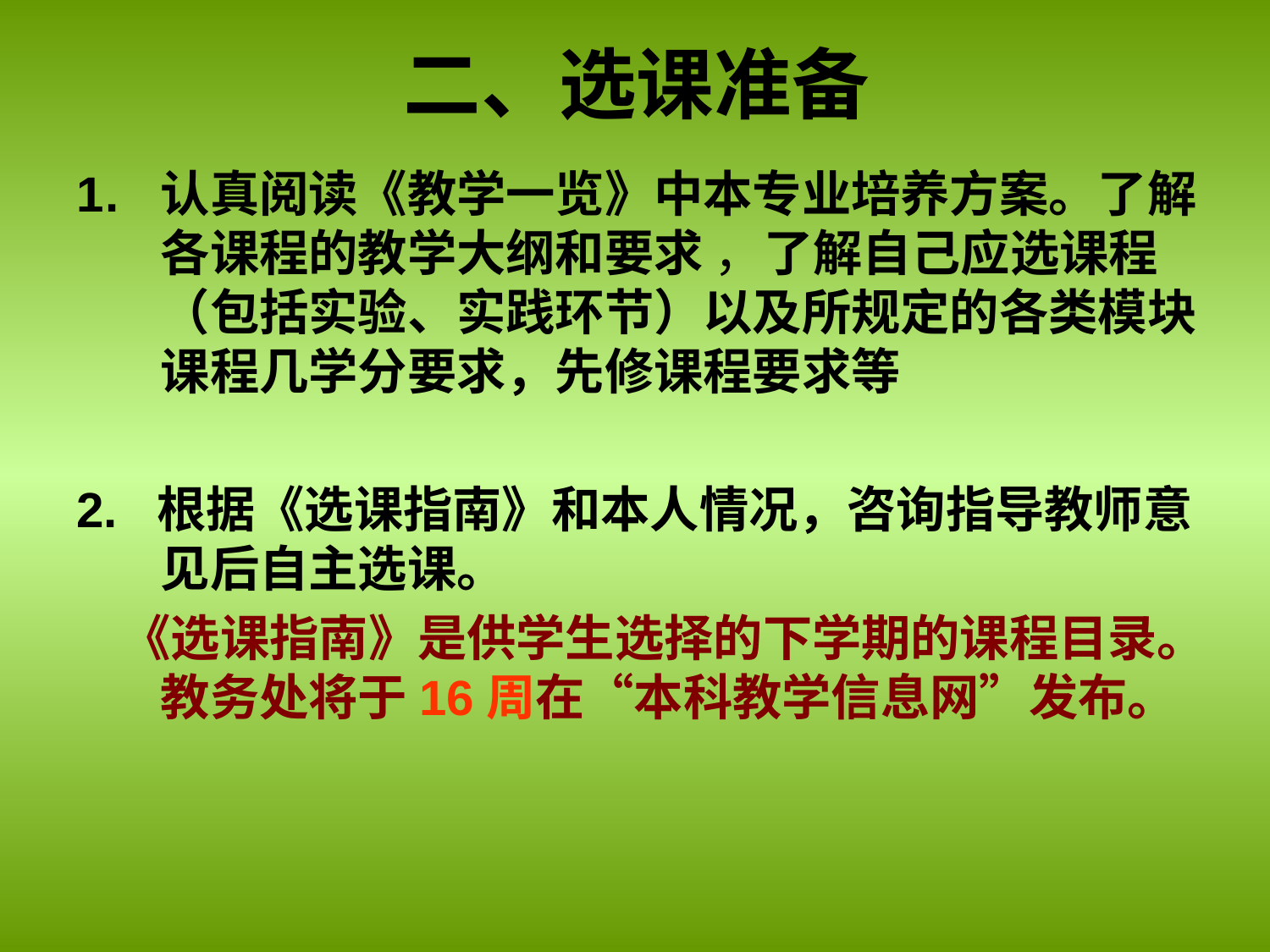

# 二、选课准备
认真阅读《教学一览》中本专业培养方案。了解各课程的教学大纲和要求 ，了解自己应选课程（包括实验、实践环节）以及所规定的各类模块课程几学分要求，先修课程要求等

2.  根据《选课指南》和本人情况，咨询指导教师意见后自主选课。
   《选课指南》是供学生选择的下学期的课程目录。教务处将于16周在“本科教学信息网”发布。